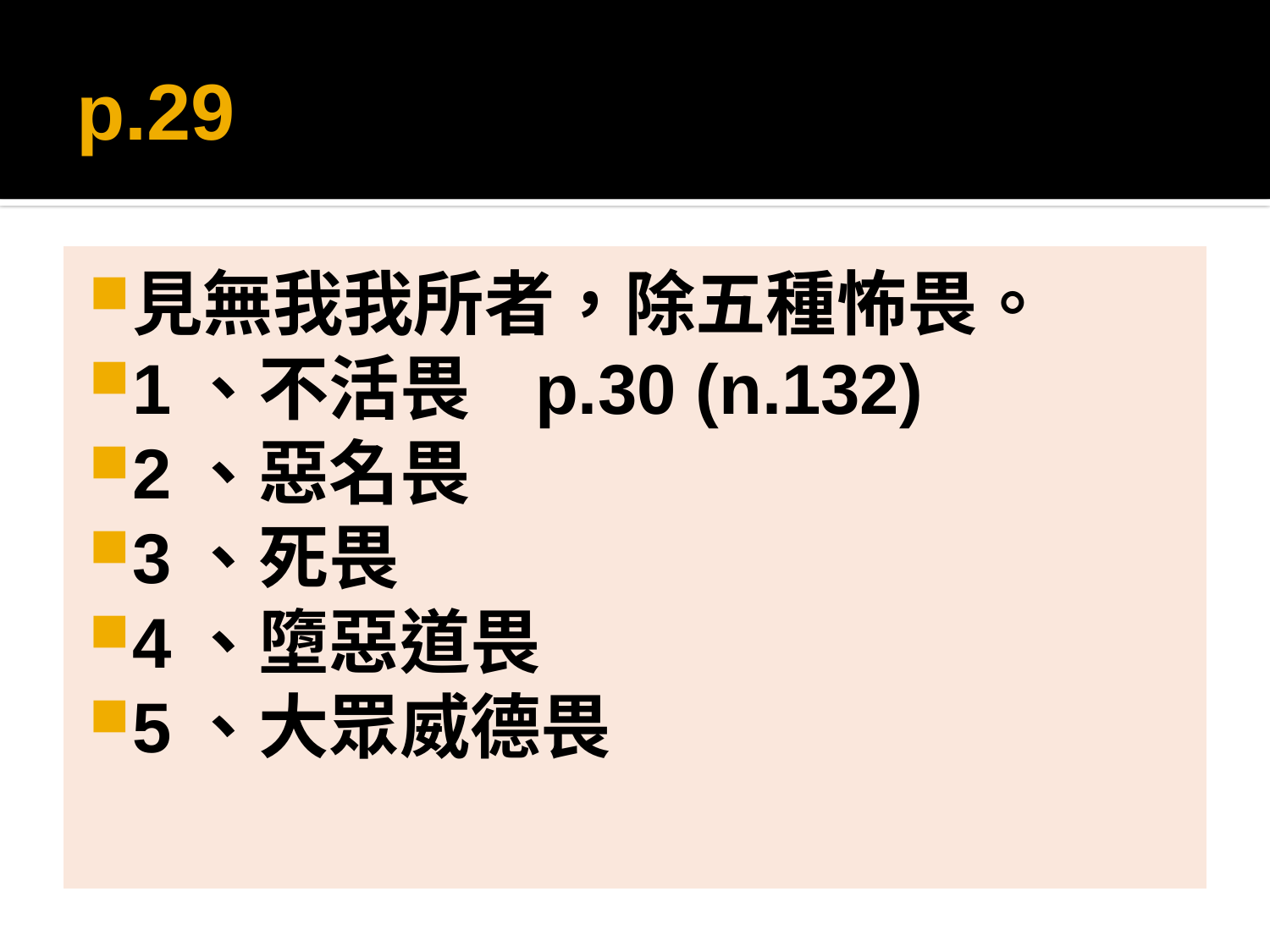

# p.29
見無我我所者，除五種怖畏。
1、不活畏   p.30 (n.132)
2、惡名畏
3、死畏
4、墮惡道畏
5、大眾威德畏